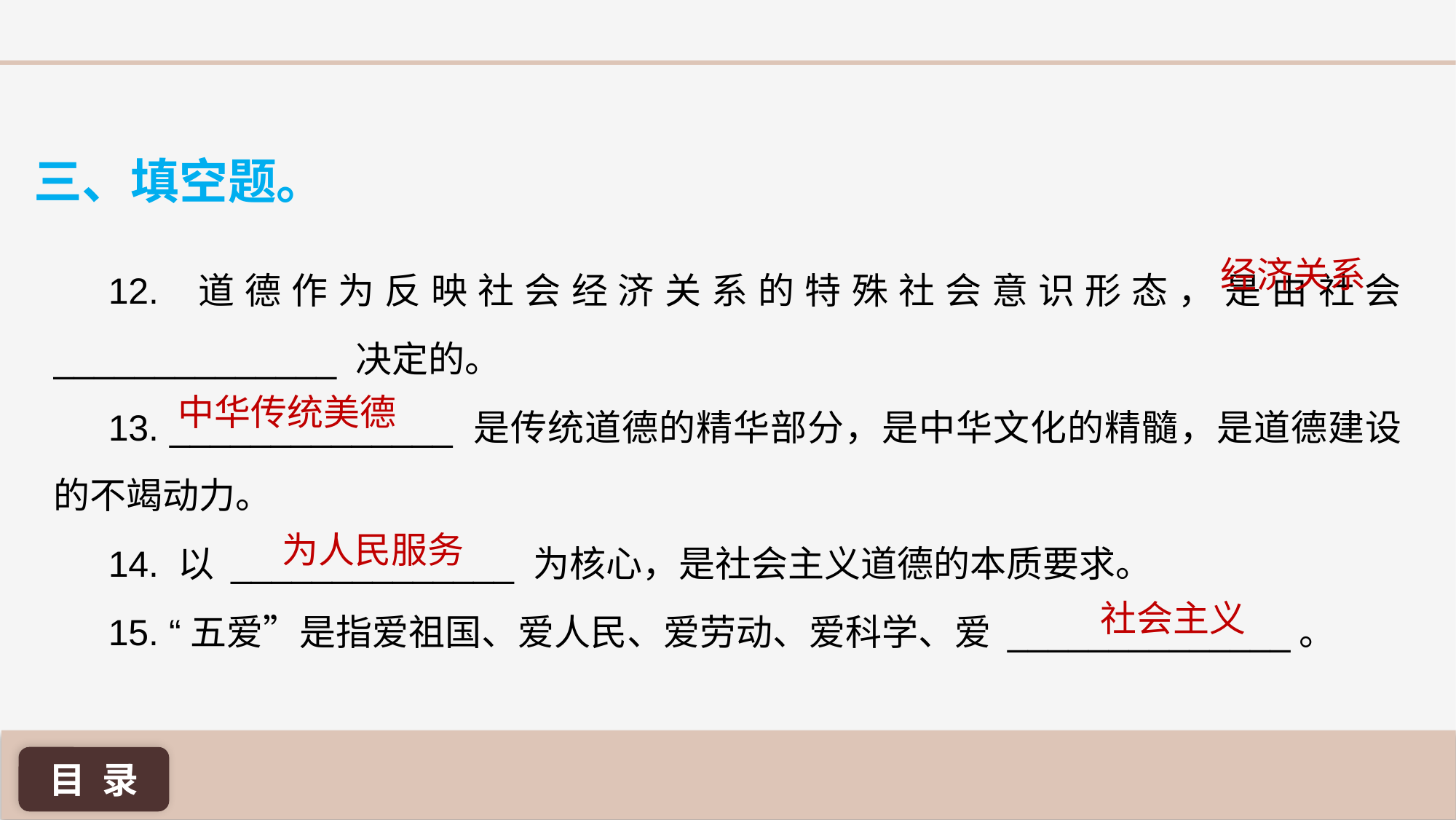

三、填空题。
经济关系
12. 道德作为反映社会经济关系的特殊社会意识形态，是由社会 ______________ 决定的。
13. ______________ 是传统道德的精华部分，是中华文化的精髓，是道德建设的不竭动力。
14. 以 ______________ 为核心，是社会主义道德的本质要求。
15. “五爱”是指爱祖国、爱人民、爱劳动、爱科学、爱 ______________。
中华传统美德
为人民服务
社会主义